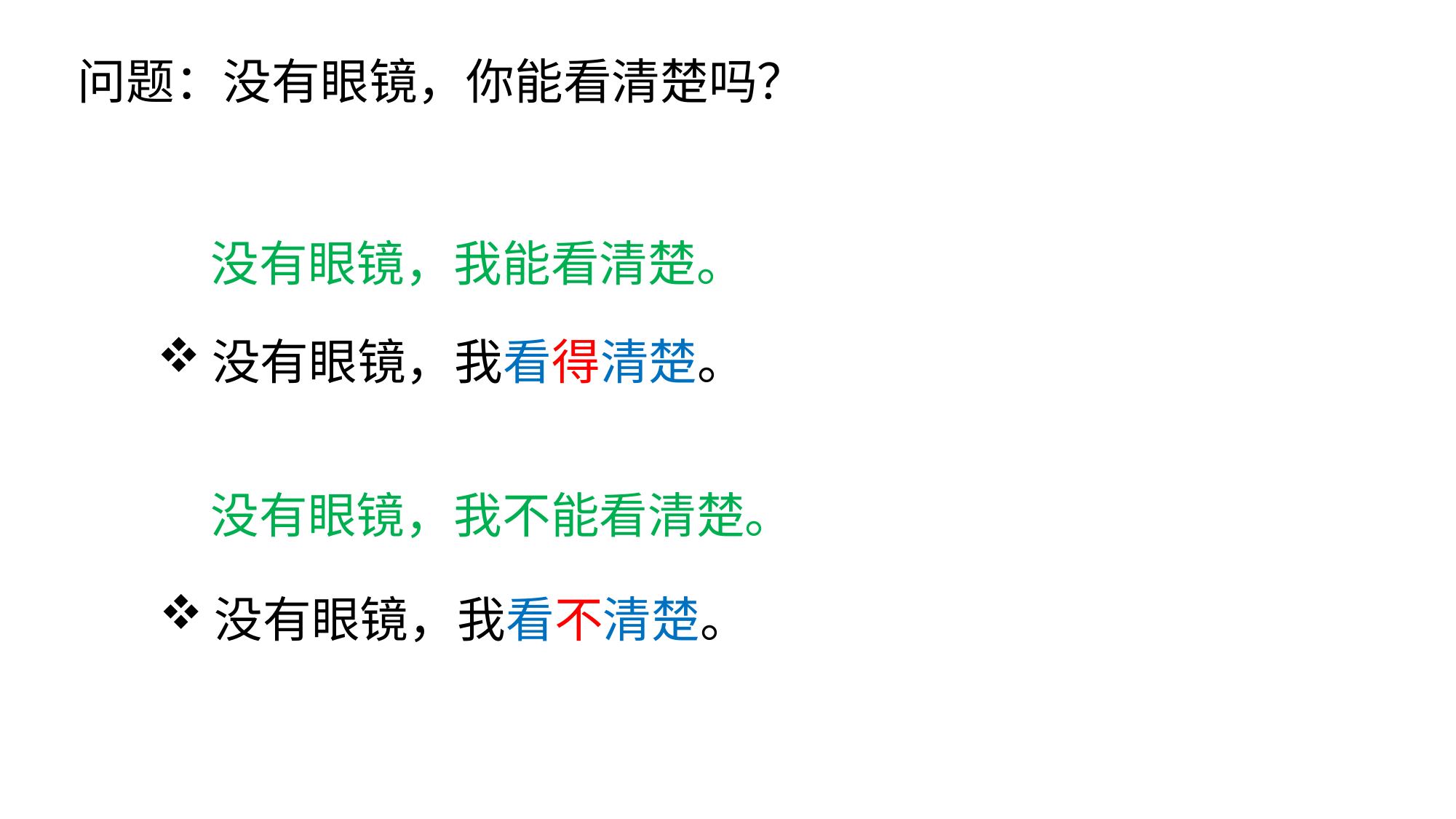

问题：没有眼镜，你能看清楚吗？

没有眼镜，我能看清楚。
没有眼镜，我看得清楚。
没有眼镜，我不能看清楚。
没有眼镜，我看不清楚。